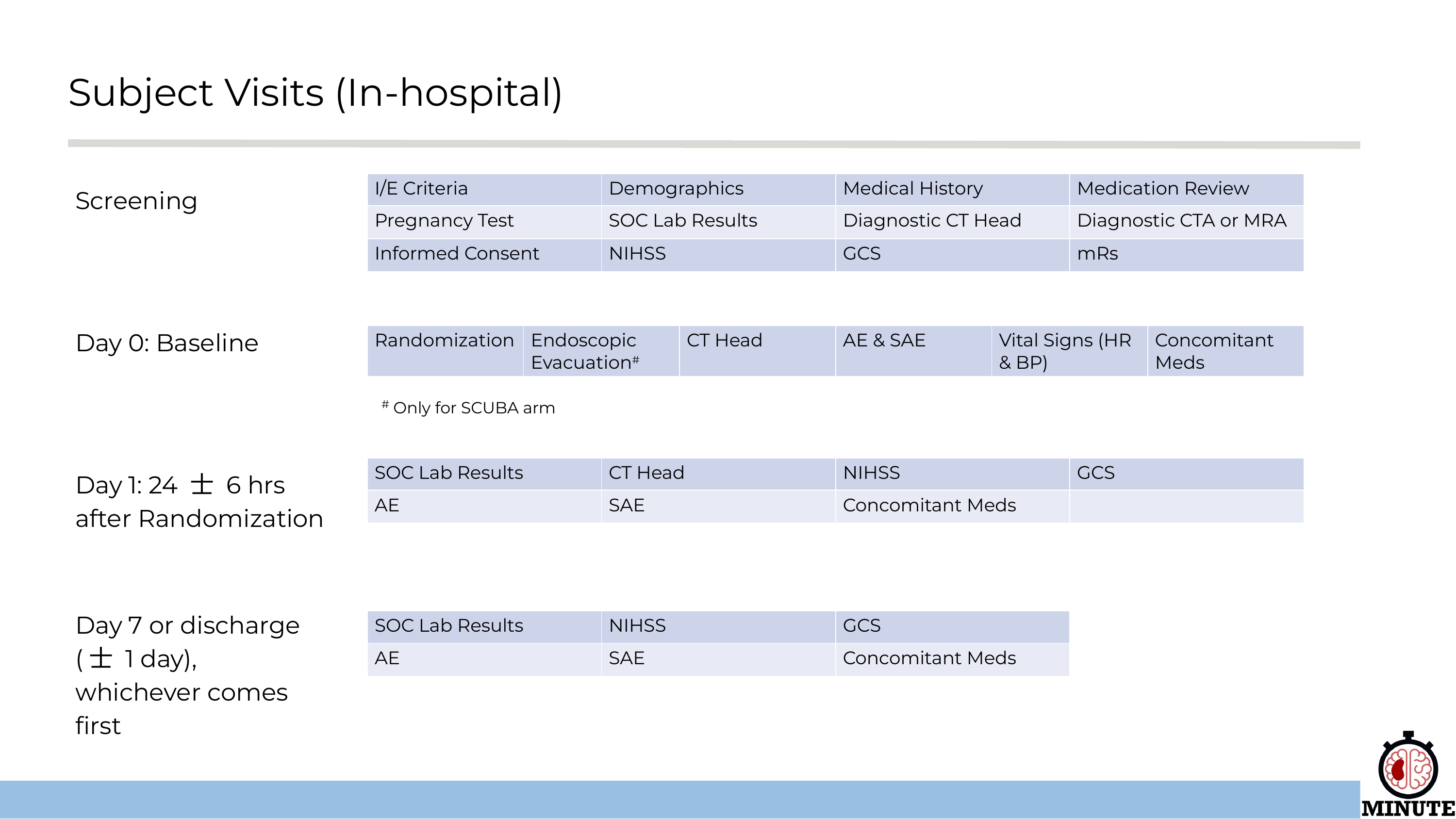

Subject Visits (In-hospital)
| I/E Criteria | Demographics | Medical History | Medication Review |
| --- | --- | --- | --- |
| Pregnancy Test | SOC Lab Results | Diagnostic CT Head | Diagnostic CTA or MRA |
| Informed Consent | NIHSS | GCS | mRs |
Screening
Day 0: Baseline
| Randomization | Endoscopic Evacuation# | CT Head | AE & SAE | Vital Signs (HR & BP) | Concomitant Meds |
| --- | --- | --- | --- | --- | --- |
# Only for SCUBA arm
Day 1: 24 士 6 hrs after Randomization
| SOC Lab Results | CT Head | NIHSS | GCS |
| --- | --- | --- | --- |
| AE | SAE | Concomitant Meds |  |
Day 7 or discharge (士 1 day), whichever comes first
| SOC Lab Results | NIHSS | GCS |
| --- | --- | --- |
| AE | SAE | Concomitant Meds |